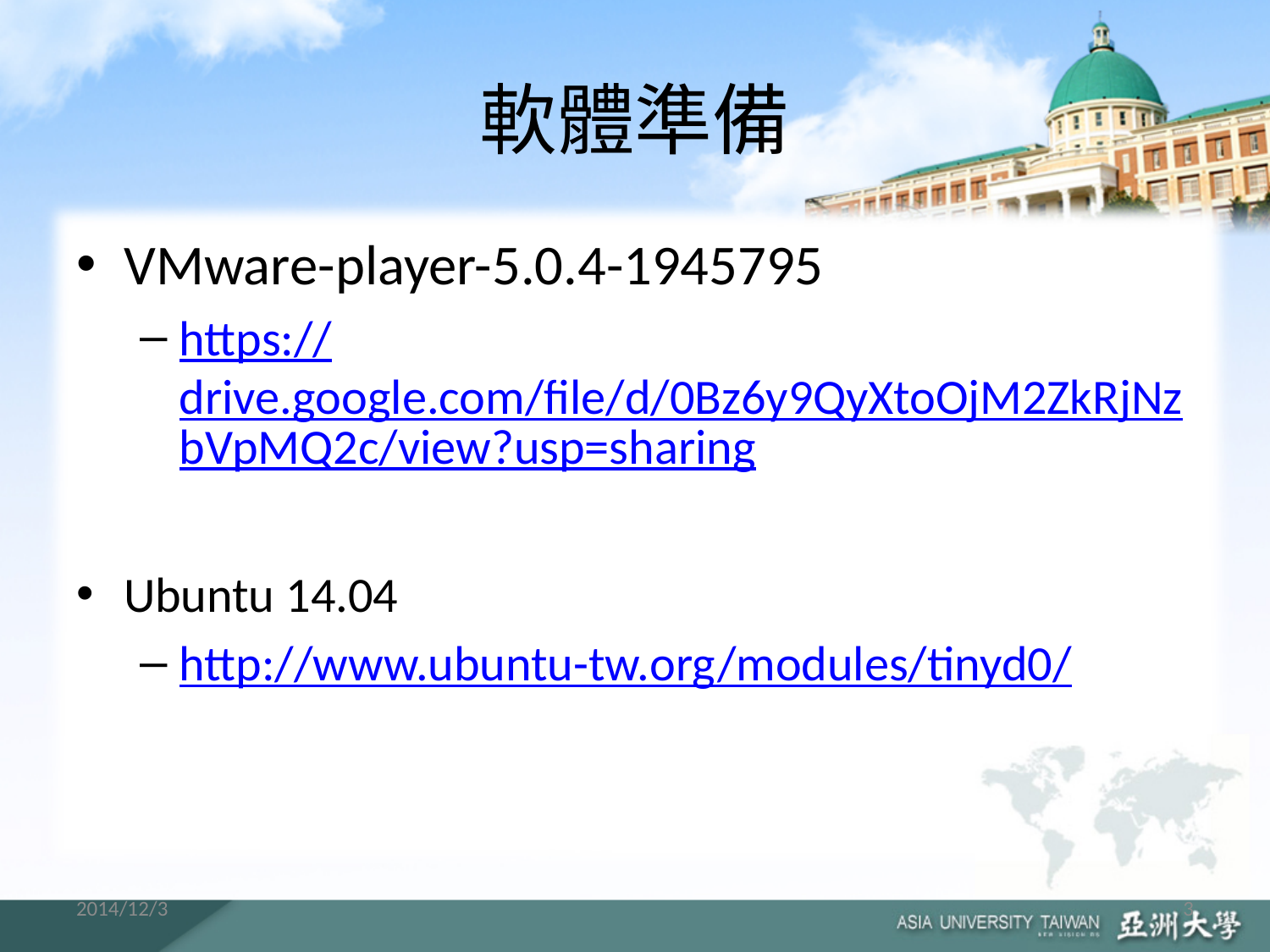

# 軟體準備
VMware-player-5.0.4-1945795
https://drive.google.com/file/d/0Bz6y9QyXtoOjM2ZkRjNzbVpMQ2c/view?usp=sharing

Ubuntu 14.04
http://www.ubuntu-tw.org/modules/tinyd0/

2014/12/3
3